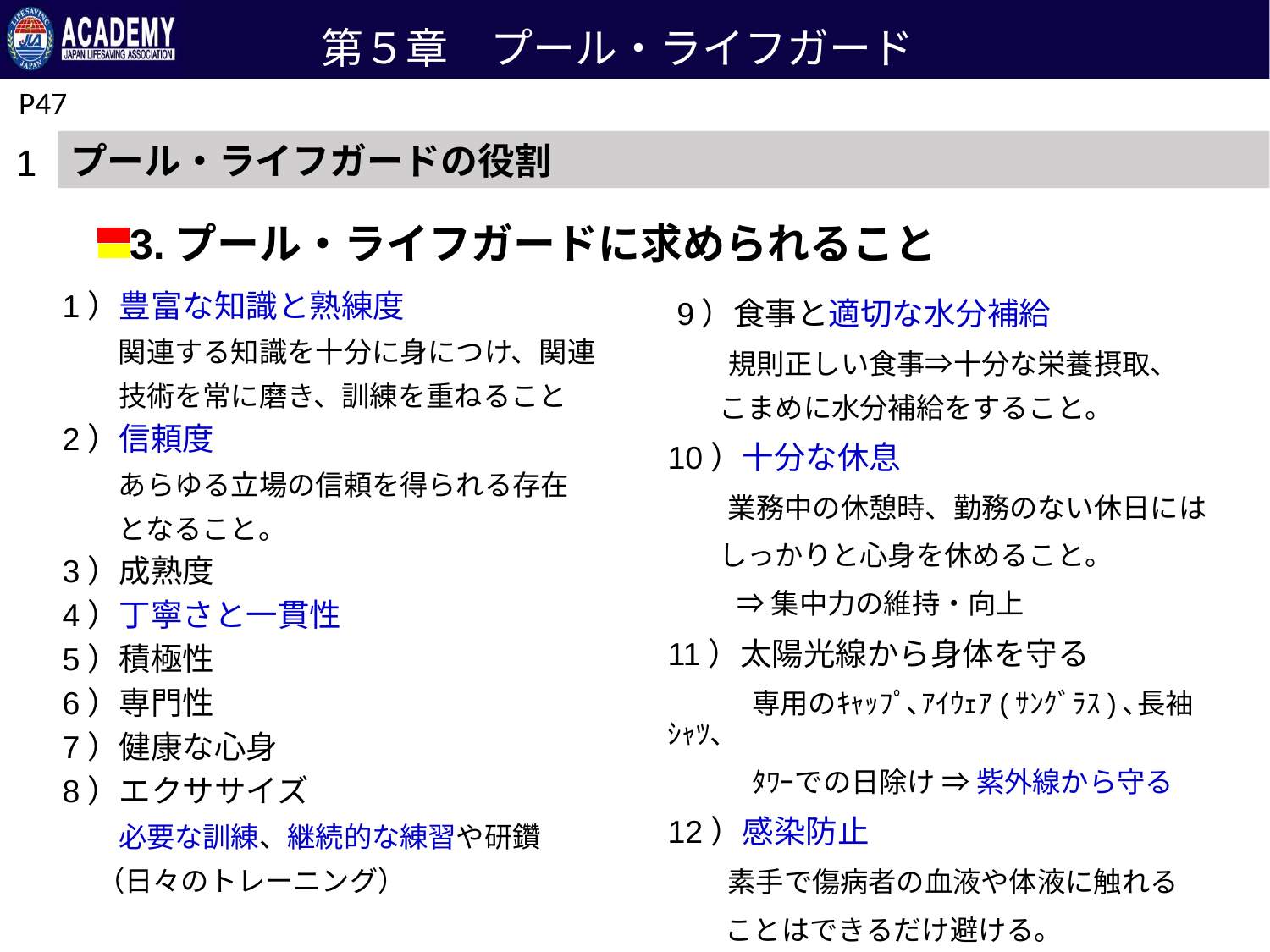

第５章　プール・ライフガード
P47
プール・ライフガードの役割
1
3.プール・ライフガードに求められること
1）豊富な知識と熟練度
　　関連する知識を十分に身につけ、関連
　　技術を常に磨き、訓練を重ねること
2）信頼度
　　あらゆる立場の信頼を得られる存在
　　となること。
3）成熟度
4）丁寧さと一貫性
5）積極性
6）専門性
7）健康な心身
8）エクササイズ
　　必要な訓練、継続的な練習や研鑽
　 （日々のトレーニング）
 9）食事と適切な水分補給
   　 規則正しい食事⇒十分な栄養摂取、
       こまめに水分補給をすること。
10）十分な休息
  　  業務中の休憩時、勤務のない休日には
       しっかりと心身を休めること。
　  　⇒ 集中力の維持・向上
11）太陽光線から身体を守る
　　　専用のｷｬｯﾌﾟ､ｱｲｳｪｱ(ｻﾝｸﾞﾗｽ)､長袖ｼｬﾂ、
　　　ﾀﾜｰでの日除け ⇒ 紫外線から守る
12）感染防止
　     素手で傷病者の血液や体液に触れる
        ことはできるだけ避ける。